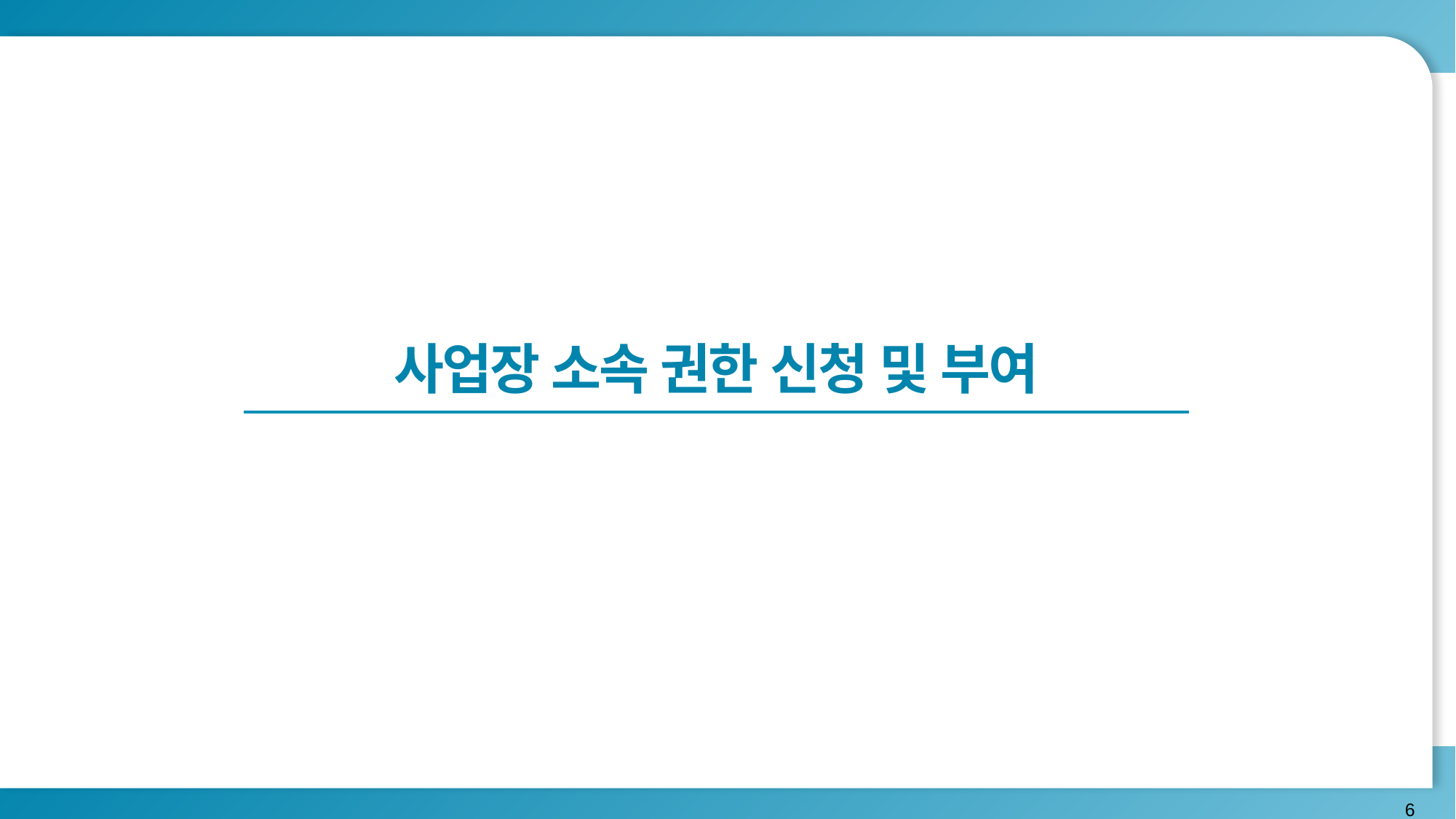

사업장 소속 권한 신청 및 부여

6